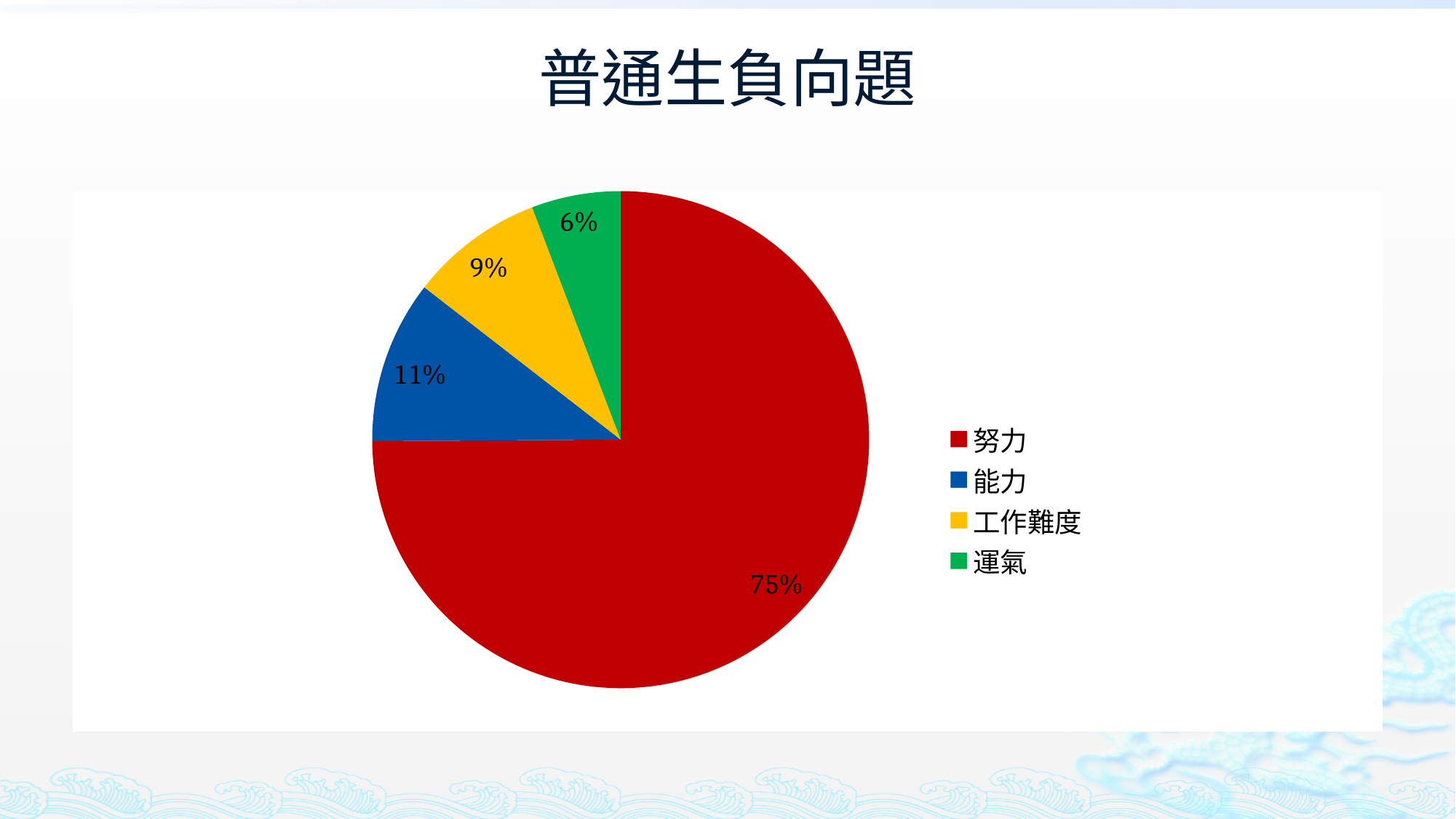

# 普通生負向題

### Chart

| Category | 銷售 |
|---|---|
| 努力 | 74.9 |
| 能力 | 10.6 |
| 工作難度 | 8.700000000000001 |
| 運氣 | 5.8 |